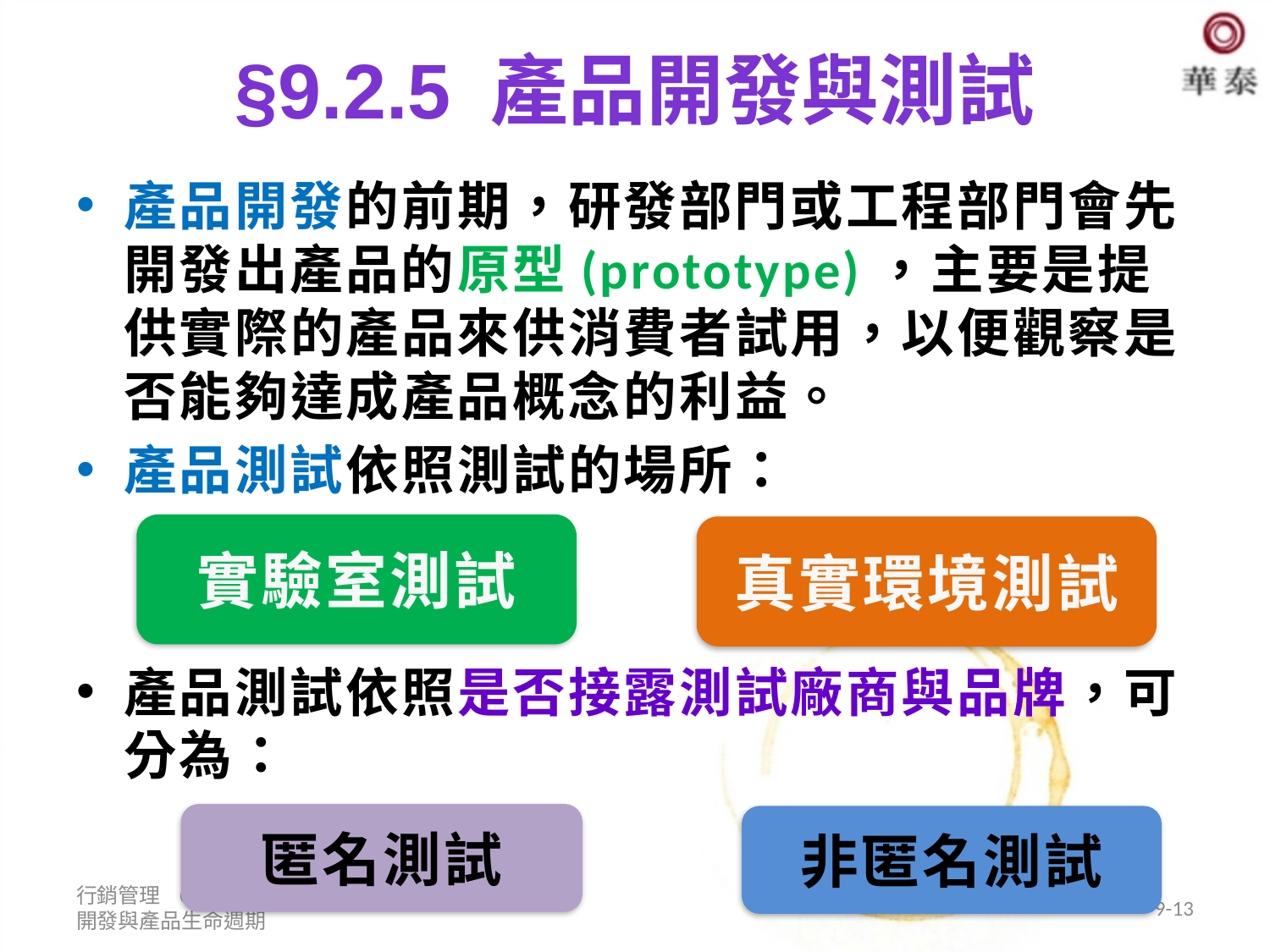

# §9.2.5 產品開發與測試
產品開發的前期，研發部門或工程部門會先開發出產品的原型(prototype)，主要是提供實際的產品來供消費者試用，以便觀察是否能夠達成產品概念的利益。
產品測試依照測試的場所：

產品測試依照是否接露測試廠商與品牌，可分為：
實驗室測試
真實環境測試
匿名測試
非匿名測試
行銷管理   Chapter 9   新產品開發與產品生命週期
9-13